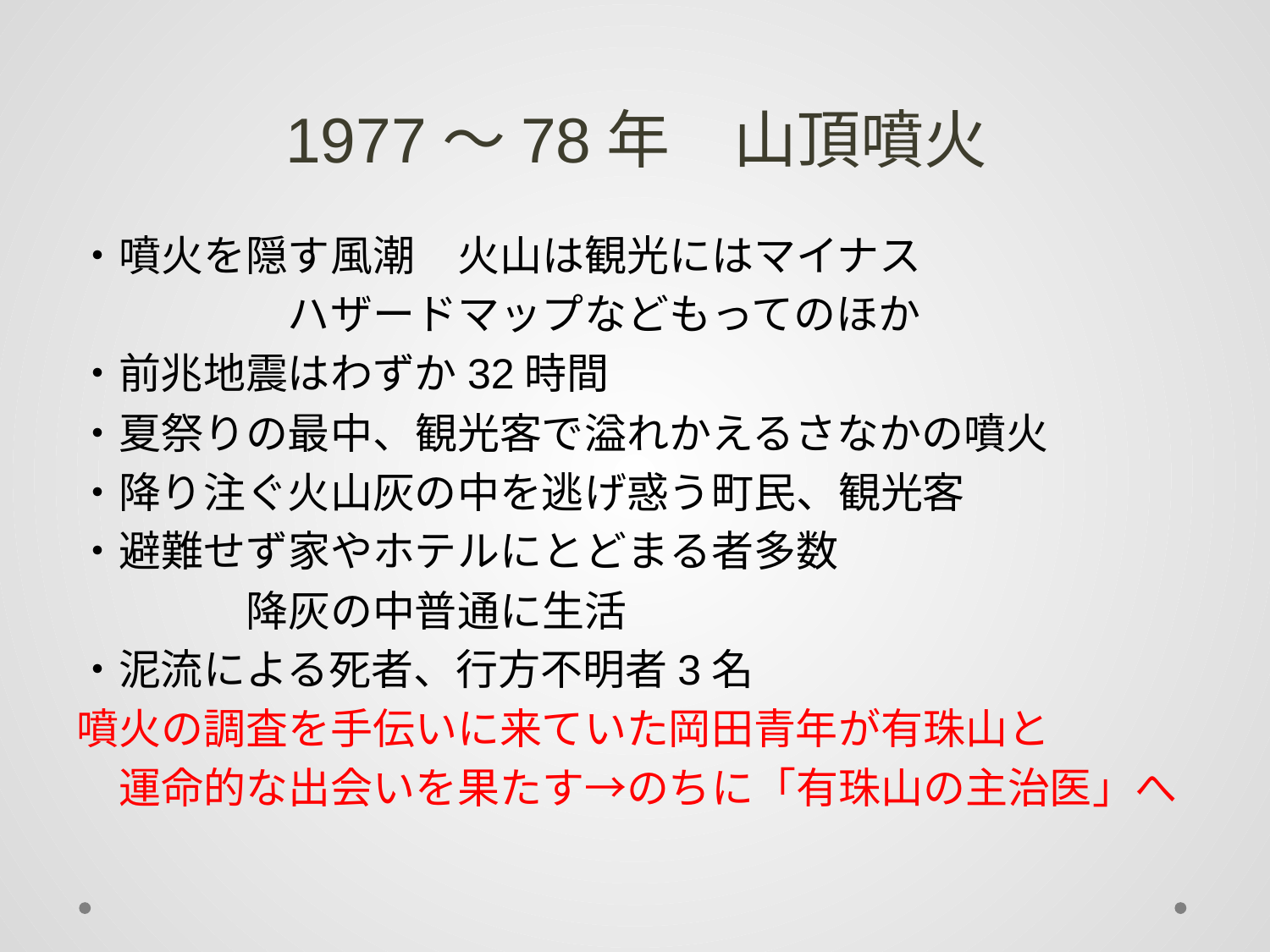

# 1977～78年　山頂噴火
・噴火を隠す風潮　火山は観光にはマイナス
　　　　　ハザードマップなどもってのほか
・前兆地震はわずか32時間
・夏祭りの最中、観光客で溢れかえるさなかの噴火
・降り注ぐ火山灰の中を逃げ惑う町民、観光客
・避難せず家やホテルにとどまる者多数
　　　　降灰の中普通に生活
・泥流による死者、行方不明者3名
噴火の調査を手伝いに来ていた岡田青年が有珠山と
　運命的な出会いを果たす→のちに「有珠山の主治医」へ